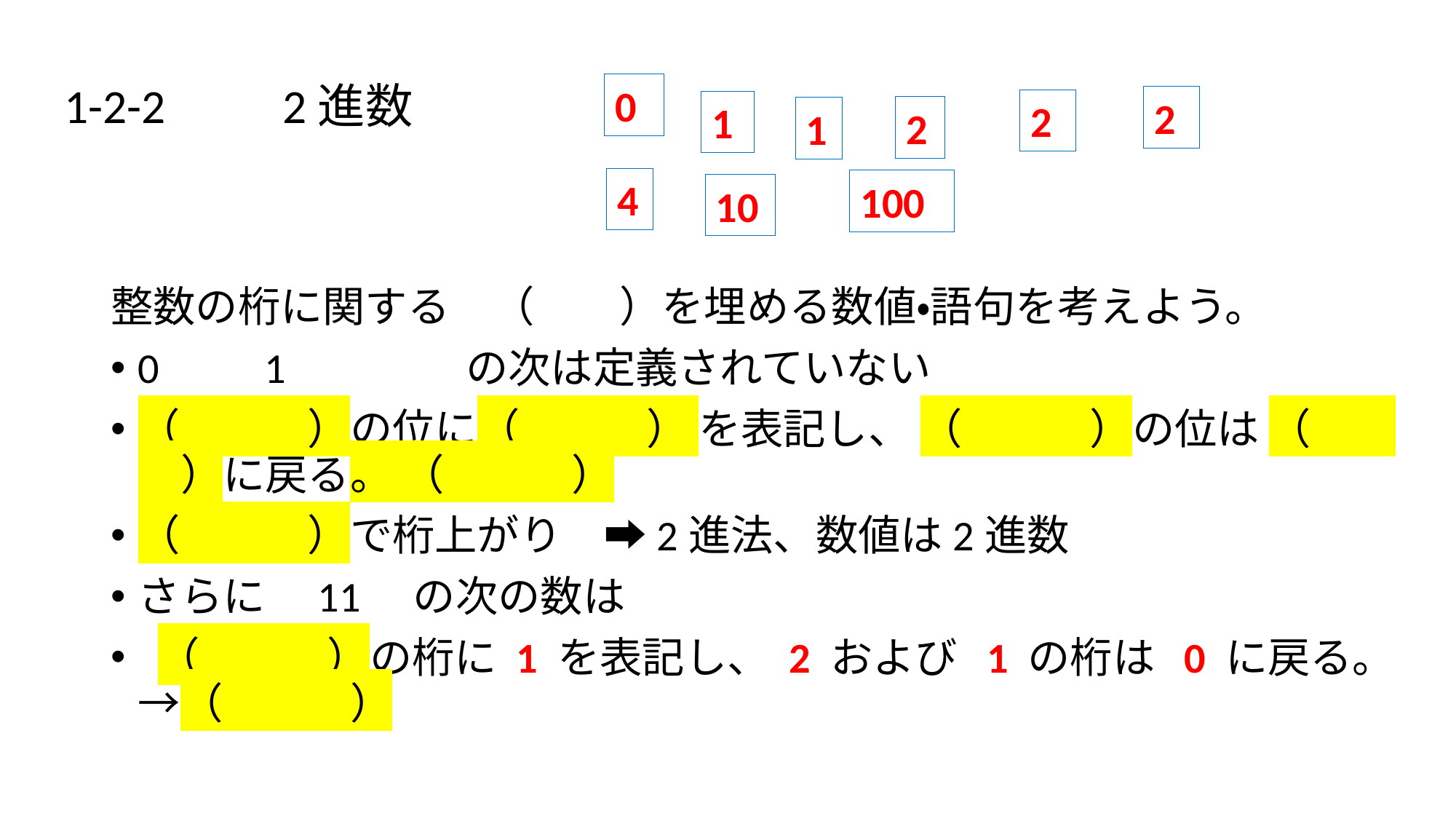

# 1-2-2　　2進数
0
2
2
1
2
1
4
100
10
整数の桁に関する　（　　）を埋める数値・語句を考えよう。
0　　1　　　　の次は定義されていない
（　　　）の位に（　　　） を表記し、 （　　　）の位は （　　　）に戻る。 （　　　）
（　　　）で桁上がり　➡2進法、数値は2進数
さらに　11　の次の数は
 （　　　）の桁に 1 を表記し、 2 および  1 の桁は  0 に戻る。→（　　　）